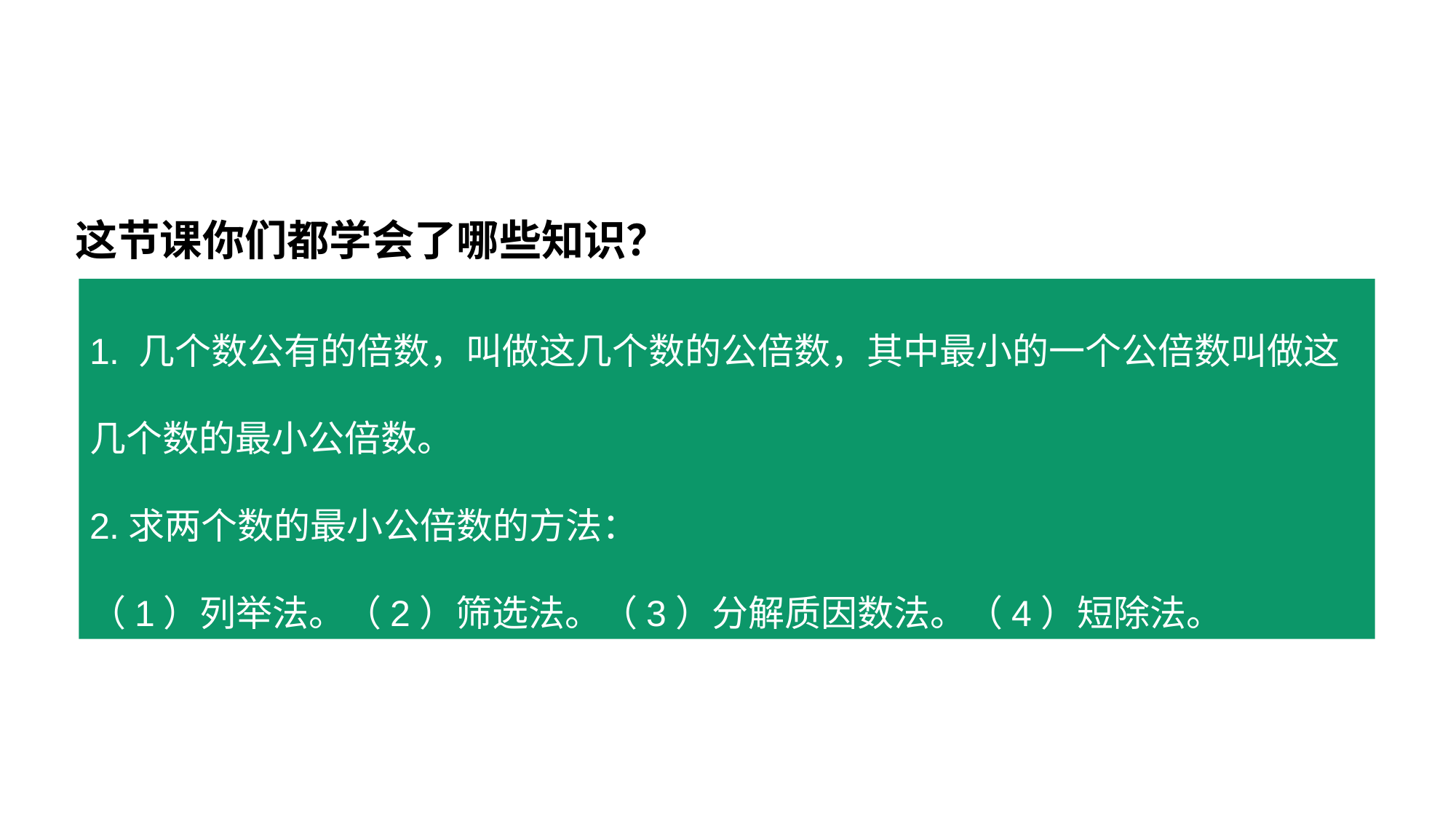

这节课你们都学会了哪些知识？
1. 几个数公有的倍数，叫做这几个数的公倍数，其中最小的一个公倍数叫做这几个数的最小公倍数。
2.求两个数的最小公倍数的方法：
（1）列举法。（2）筛选法。（3）分解质因数法。（4）短除法。